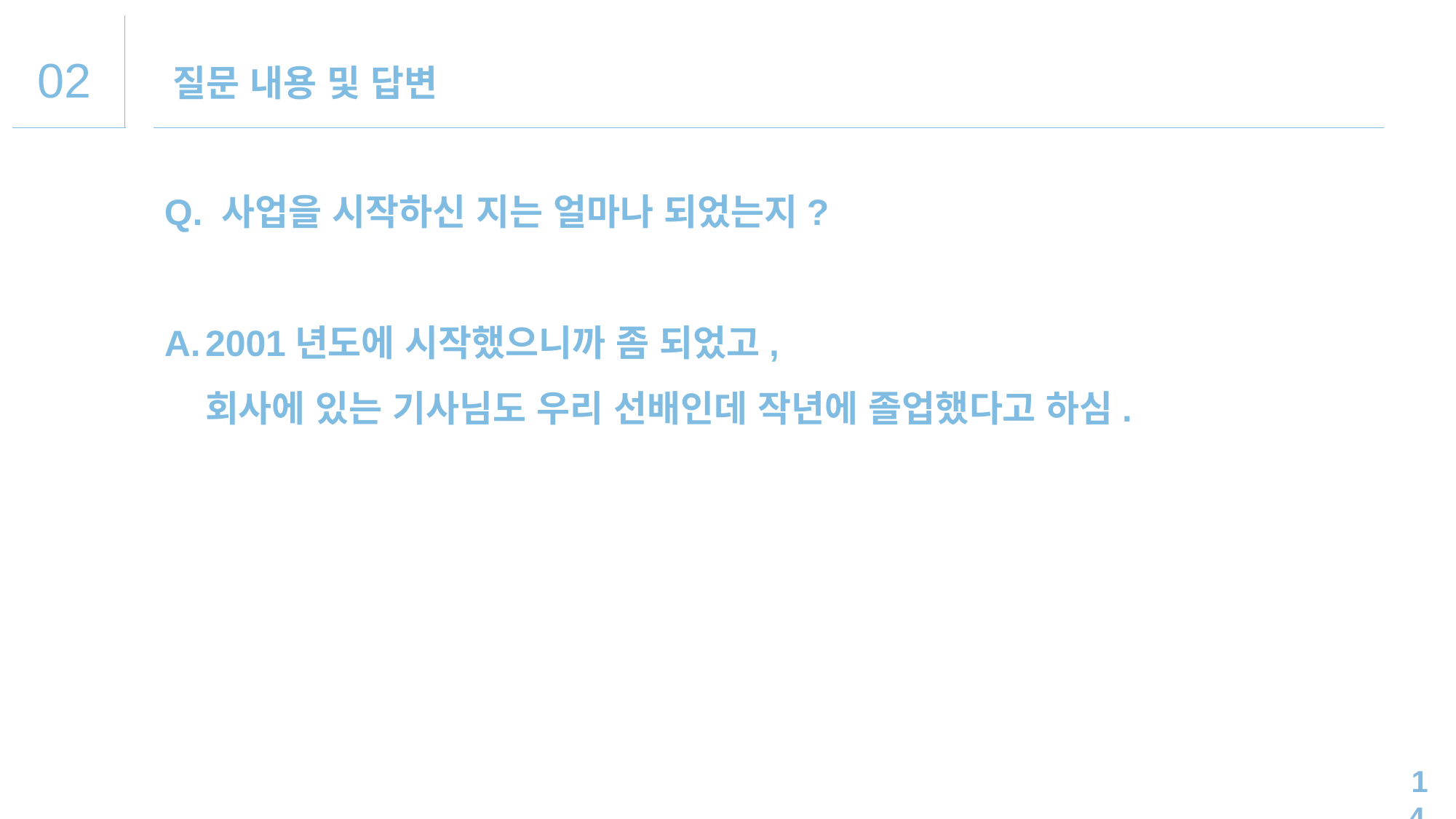

02
질문 내용 및 답변
Q. 사업을 시작하신 지는 얼마나 되었는지?

2001년도에 시작했으니까 좀 되었고,
회사에 있는 기사님도 우리 선배인데 작년에 졸업했다고 하심.
14